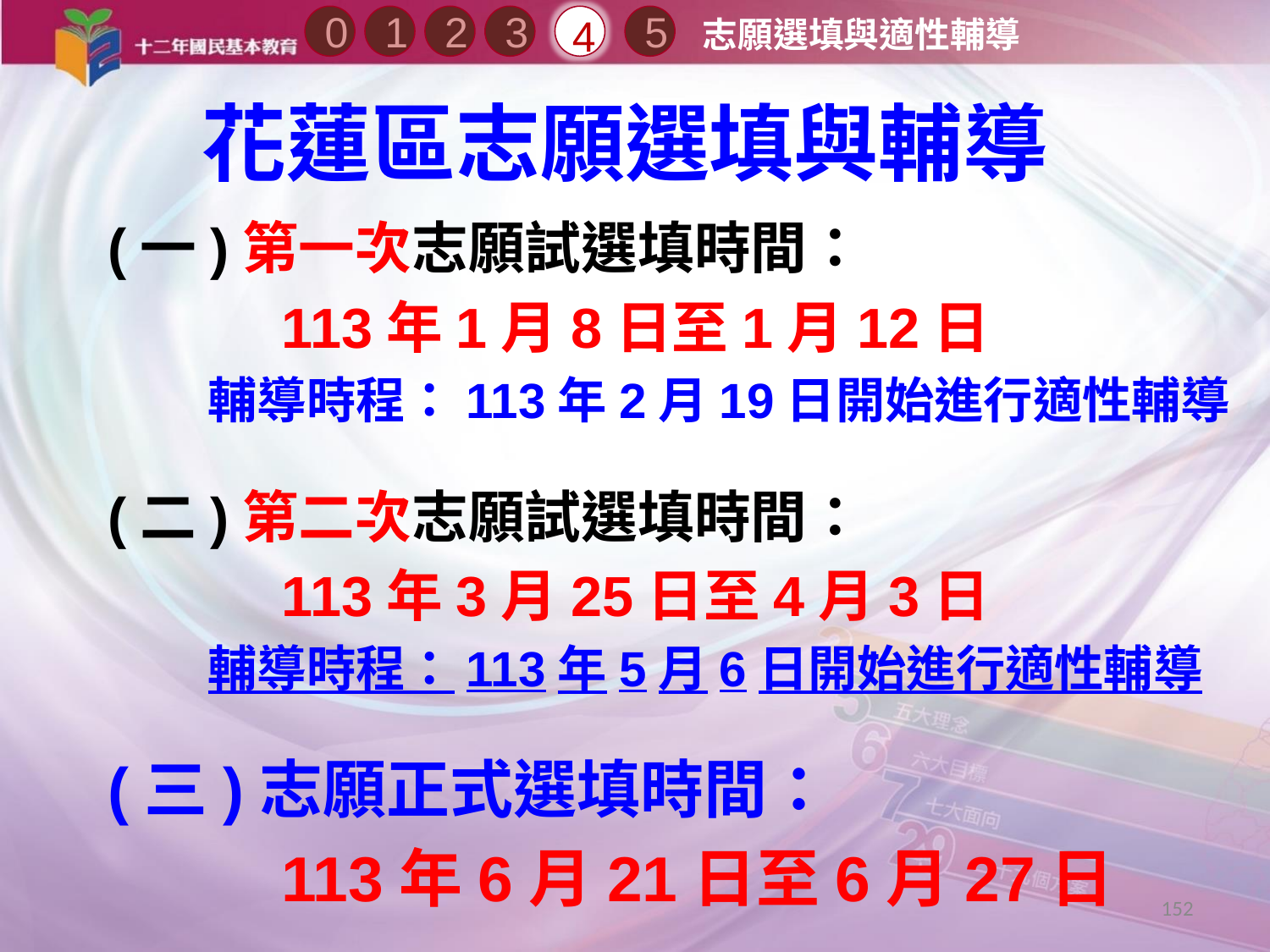

0
2
4
1
3
5
志願選填與適性輔導
# 花蓮區志願選填與輔導
(一)第一次志願試選填時間：
113年1月8日至1月12日
輔導時程：113年2月19日開始進行適性輔導
(二)第二次志願試選填時間：
113年3月25日至4月3日
輔導時程：113年5月6日開始進行適性輔導
(三)志願正式選填時間：
113年6月21日至6月27日
152